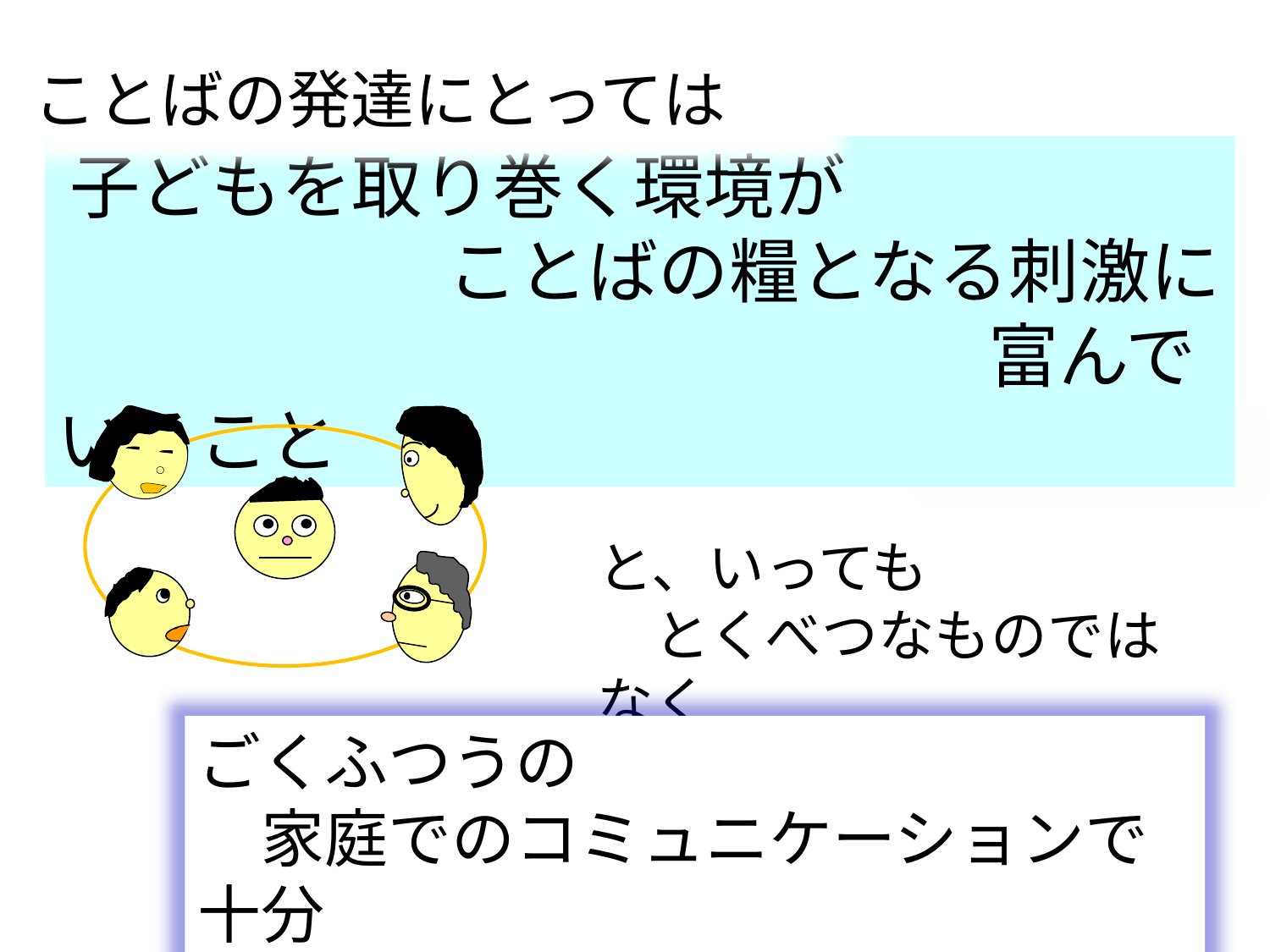

ことばの発達にとっては
子どもを取り巻く環境が
　　　　　ことばの糧となる刺激に
　　　　　　　　　　   　　富んでいること

望ましい

と、いっても
　とくべつなものではなく

ごくふつうの
　家庭でのコミュニケーションで十分